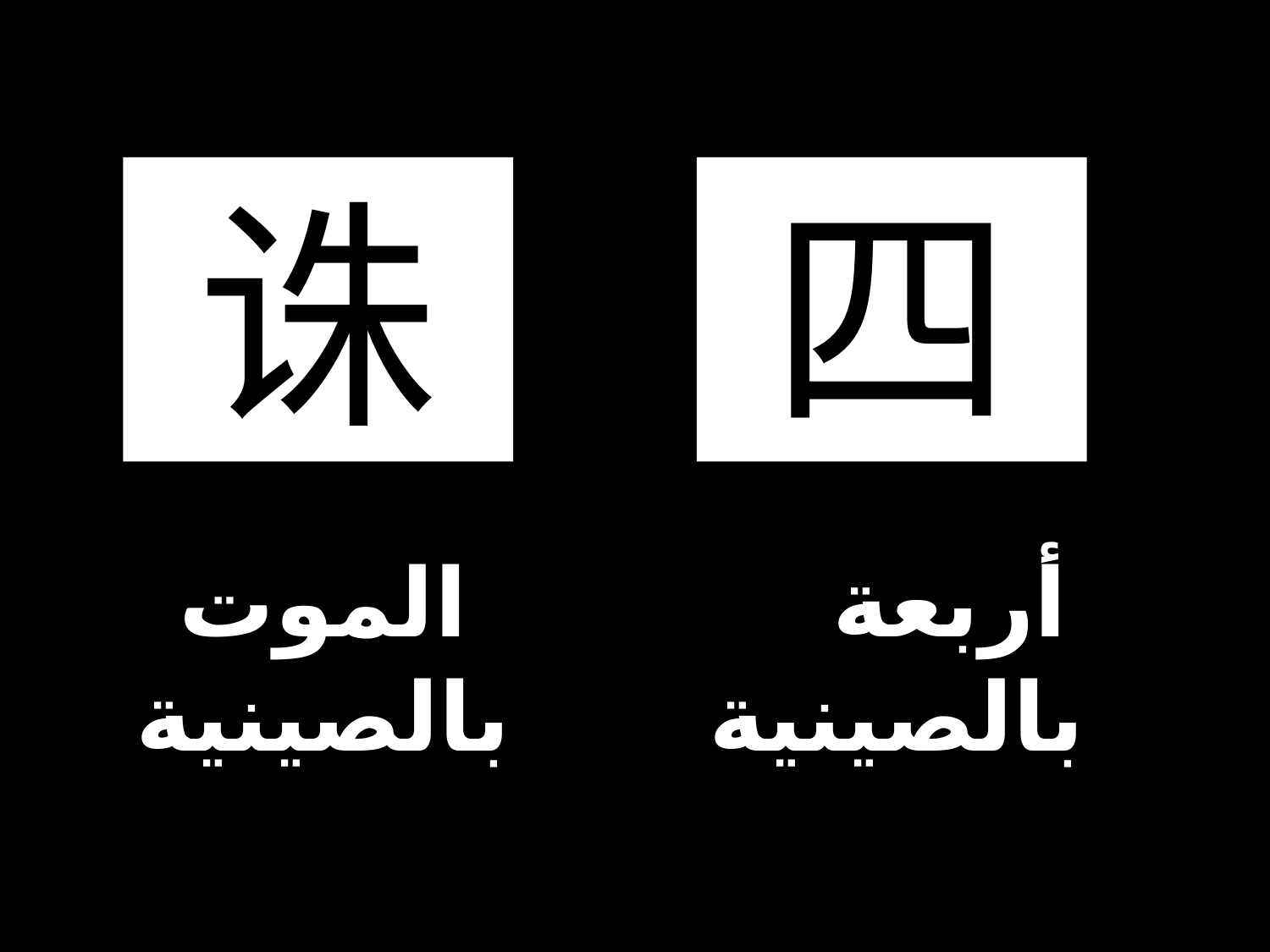

诛
四
الموت
بالصينية
# أربعة     بالصينية